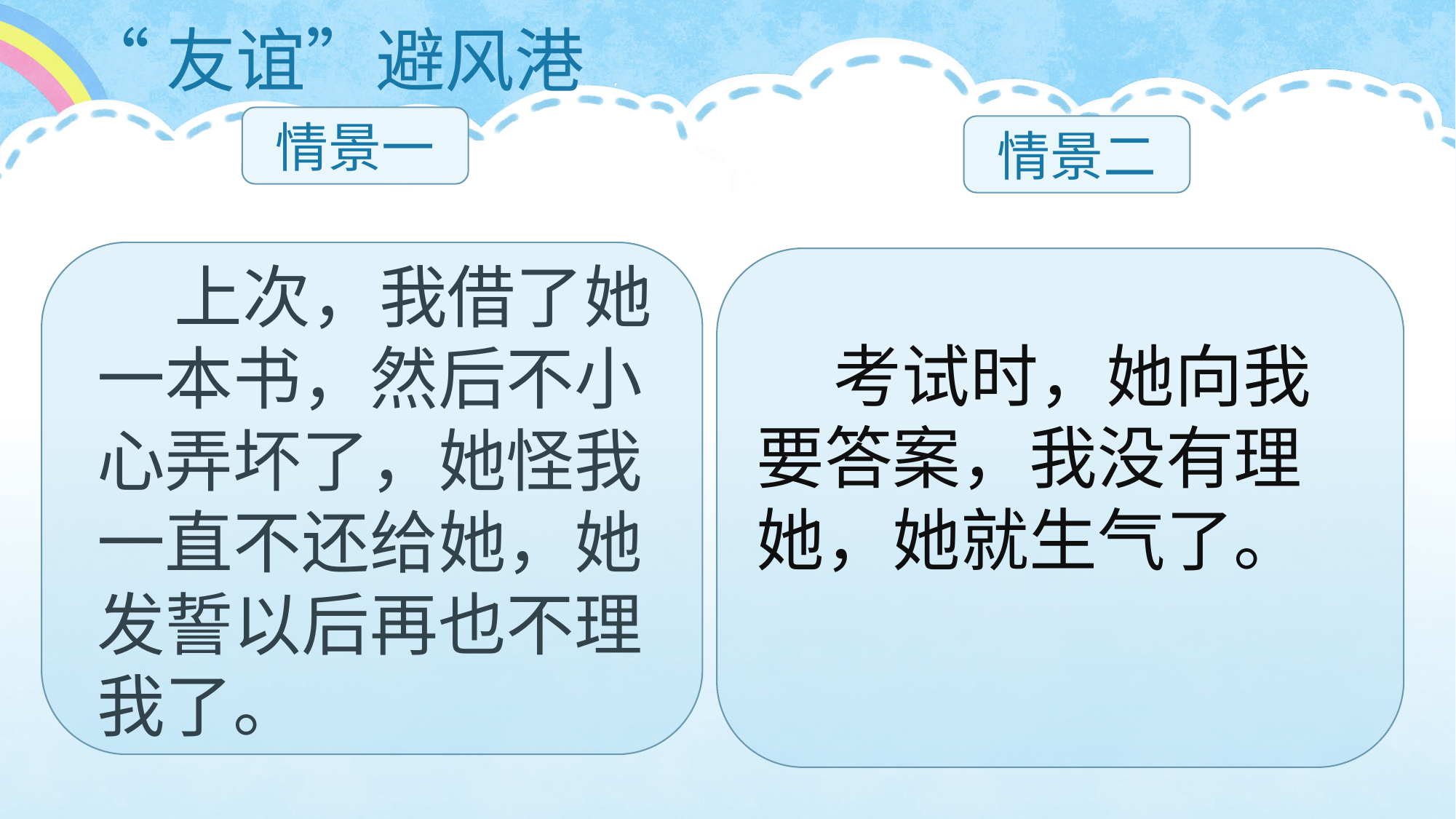

“友谊”避风港
情景一
情景二

    上次，我借了她一本书，然后不小心弄坏了，她怪我一直不还给她，她发誓以后再也不理我了。

    考试时，她向我要答案，我没有理她，她就生气了。